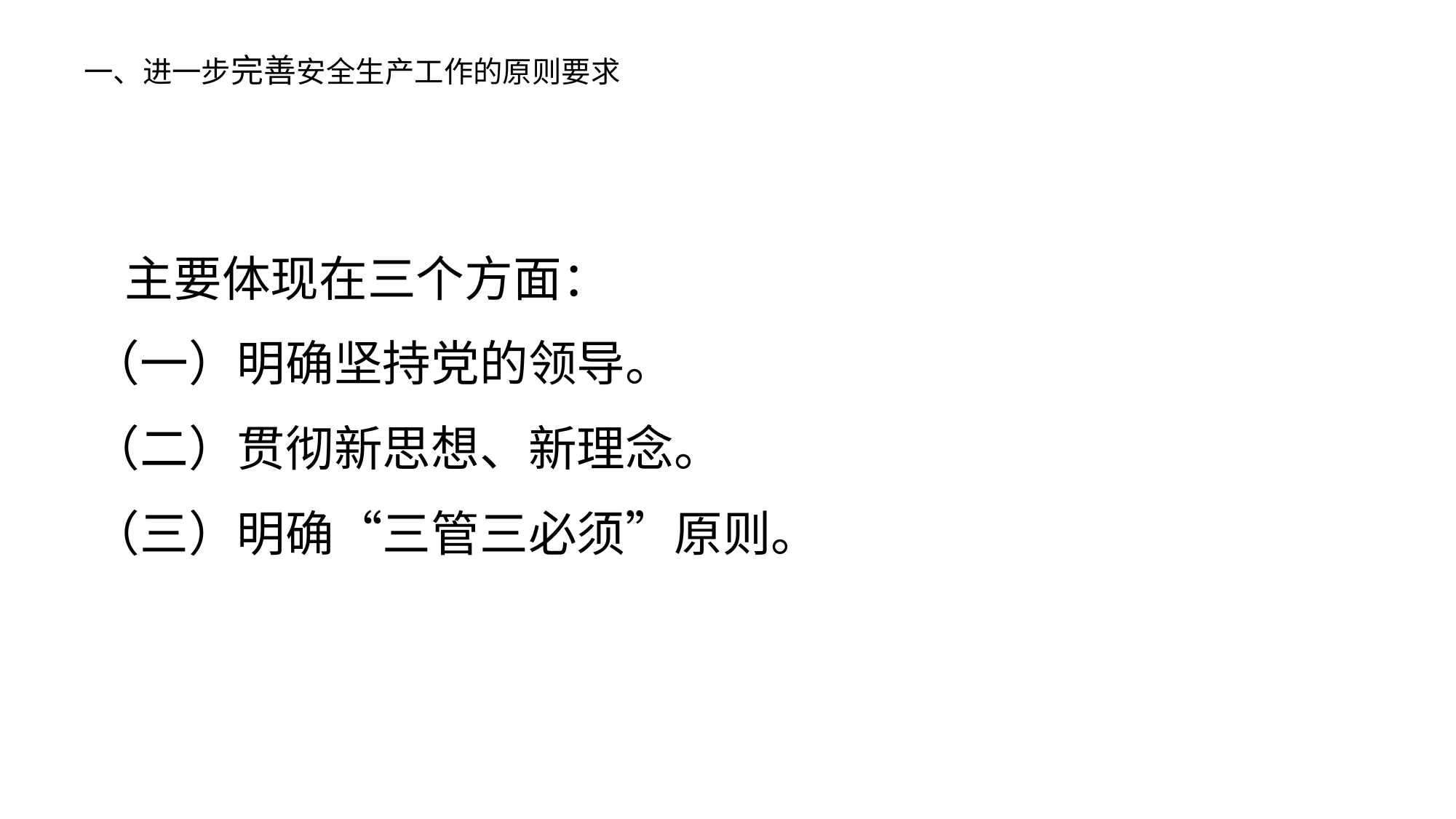

# 一、进一步完善安全生产工作的原则要求

  主要体现在三个方面：
（一）明确坚持党的领导。
（二）贯彻新思想、新理念。
（三）明确“三管三必须”原则。